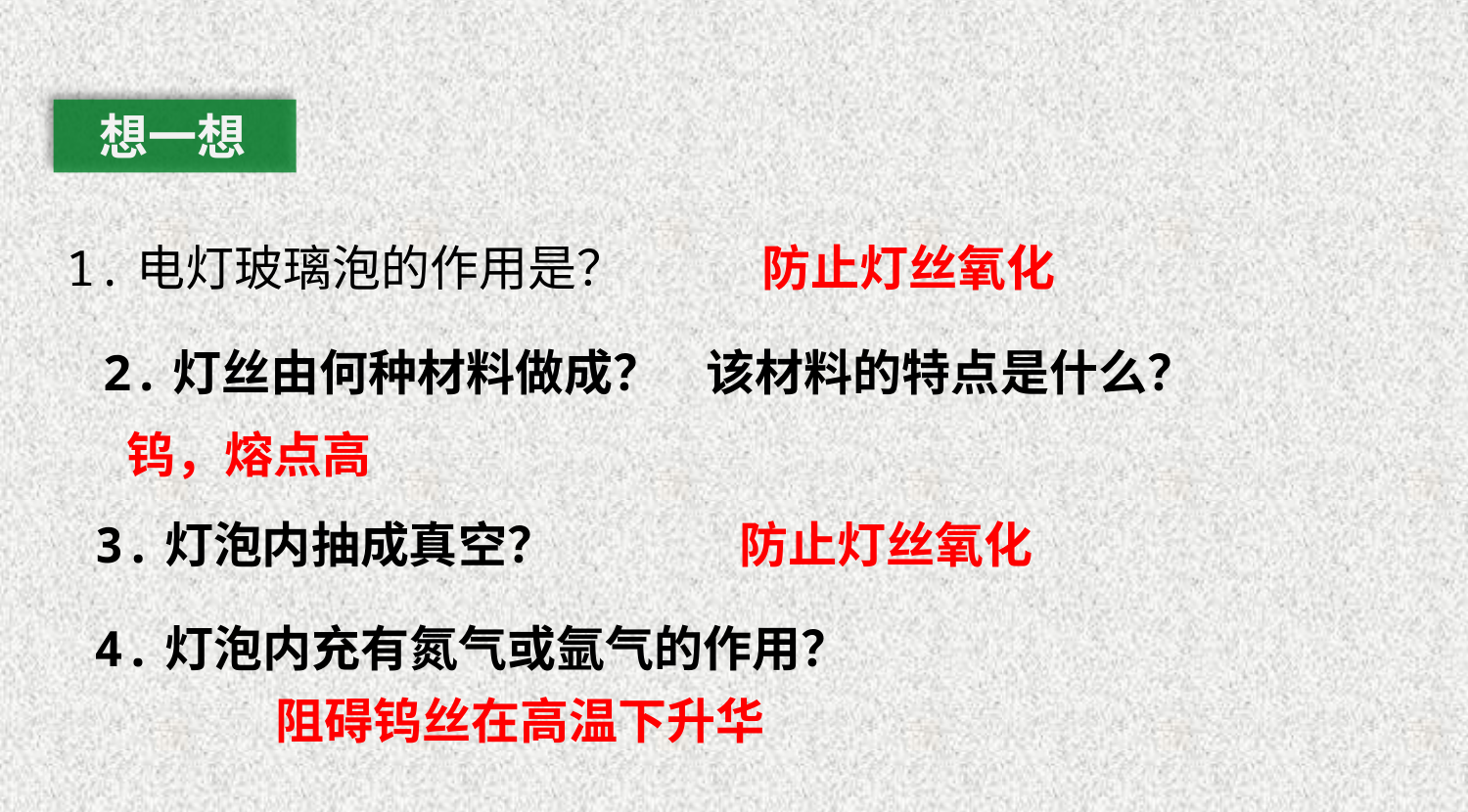

想一想

1.电灯玻璃泡的作用是？
防止灯丝氧化
2.灯丝由何种材料做成？    该材料的特点是什么？
钨，熔点高
3.灯泡内抽成真空？
防止灯丝氧化
4.灯泡内充有氮气或氩气的作用？
阻碍钨丝在高温下升华